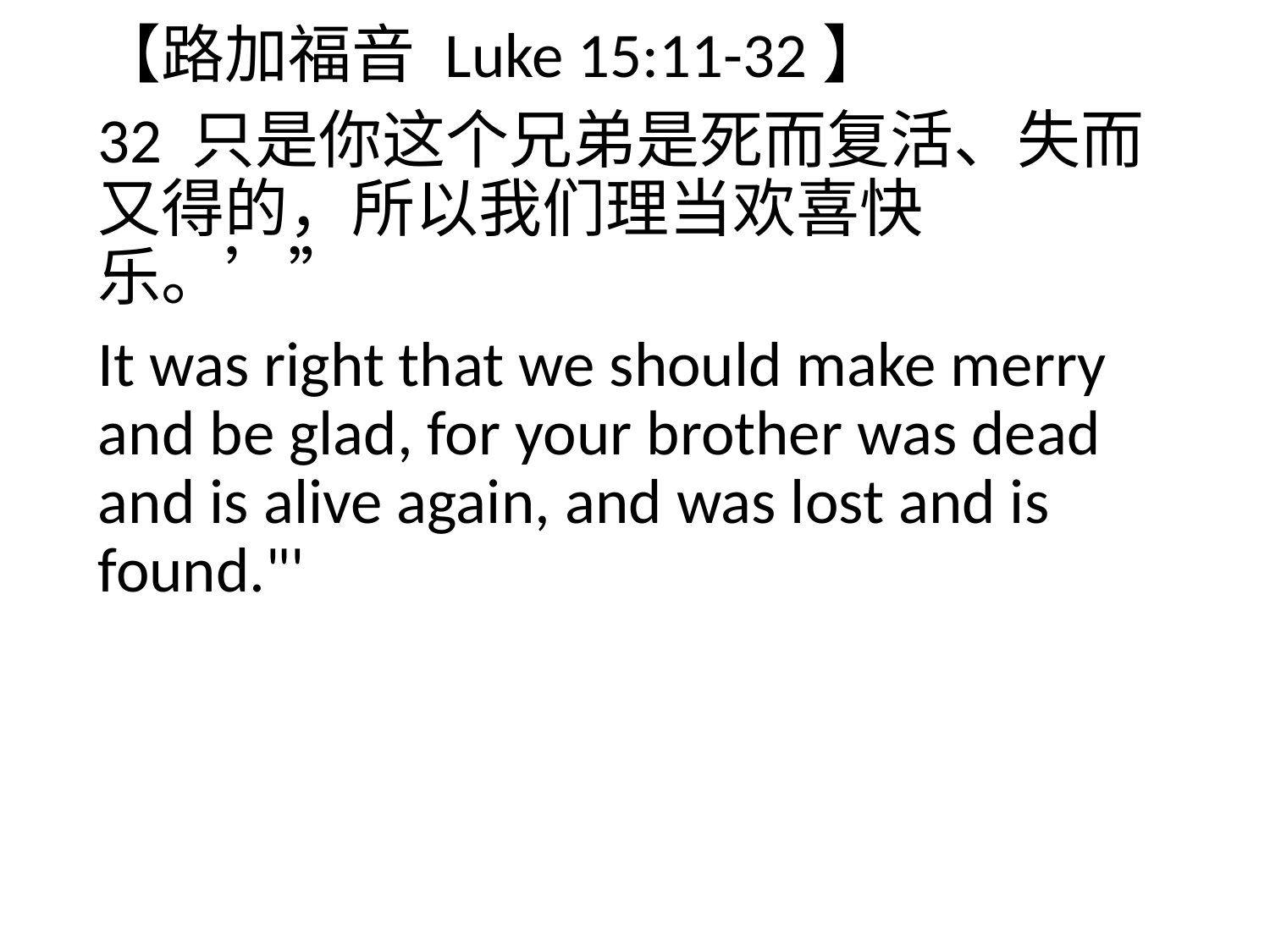

【路加福音 Luke 15:11-32】
32 只是你这个兄弟是死而复活、失而又得的，所以我们理当欢喜快乐。’”
It was right that we should make merry and be glad, for your brother was dead and is alive again, and was lost and is found."'